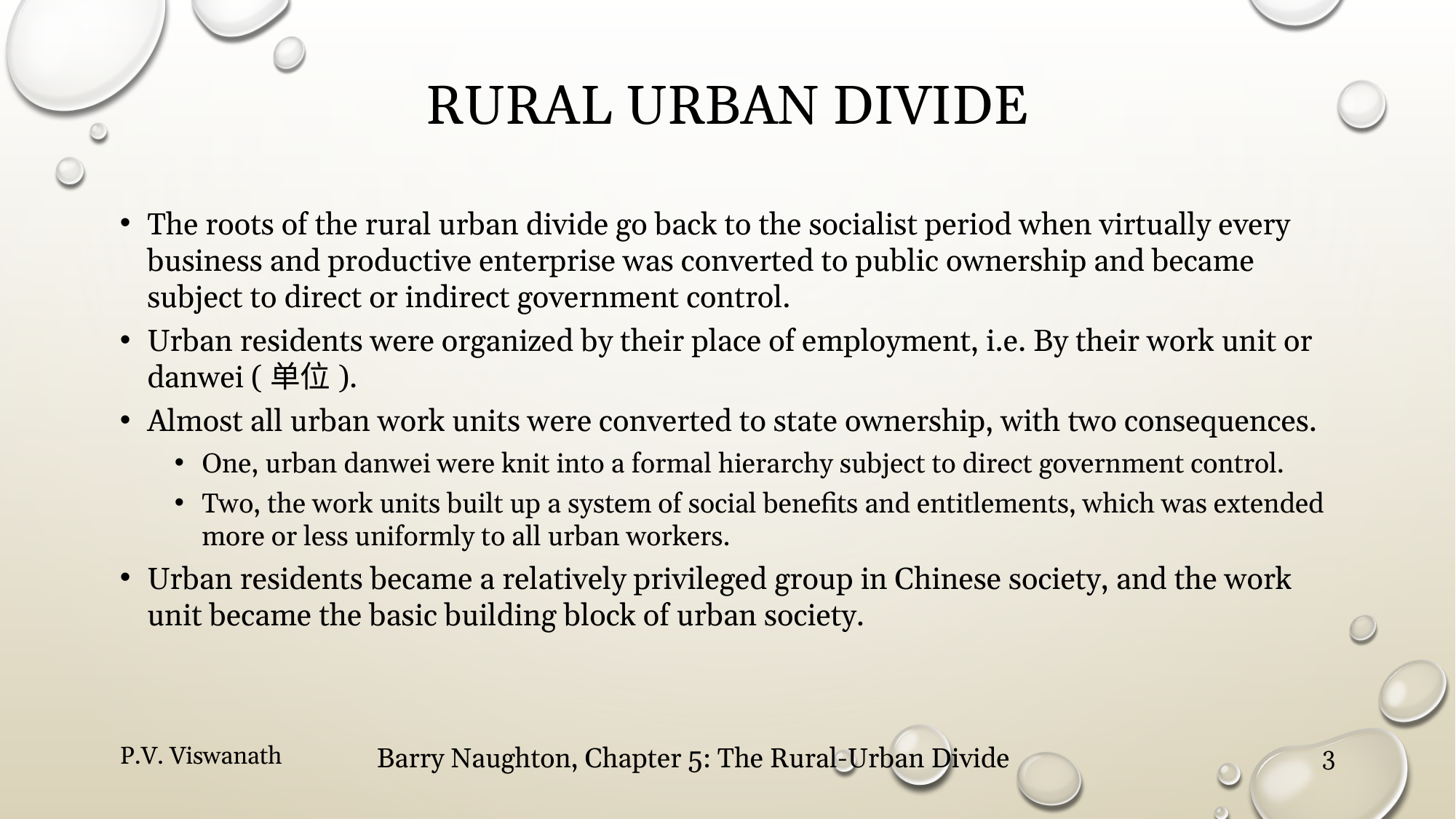

# Rural urban divide
The roots of the rural urban divide go back to the socialist period when virtually every business and productive enterprise was converted to public ownership and became subject to direct or indirect government control.
Urban residents were organized by their place of employment, i.e. By their work unit or danwei (单位).
Almost all urban work units were converted to state ownership, with two consequences.
One, urban danwei were knit into a formal hierarchy subject to direct government control.
Two, the work units built up a system of social benefits and entitlements, which was extended more or less uniformly to all urban workers.
Urban residents became a relatively privileged group in Chinese society, and the work unit became the basic building block of urban society.

P.V. Viswanath
Barry Naughton, Chapter 5: The Rural-Urban Divide
3